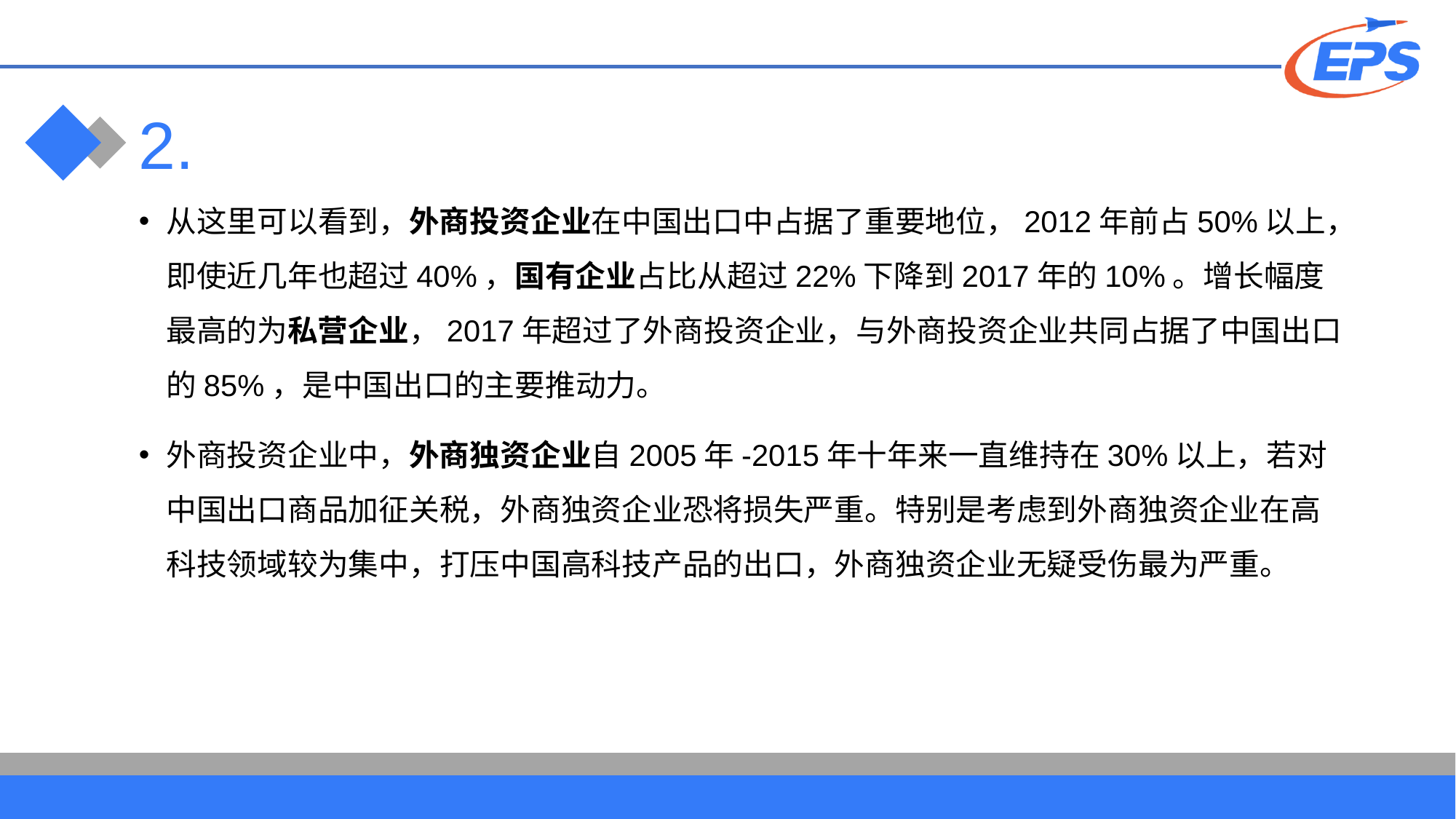

# 2.
从这里可以看到，外商投资企业在中国出口中占据了重要地位，2012年前占50%以上，即使近几年也超过40%，国有企业占比从超过22%下降到2017年的10%。增长幅度最高的为私营企业，2017年超过了外商投资企业，与外商投资企业共同占据了中国出口的85%，是中国出口的主要推动力。
外商投资企业中，外商独资企业自2005年-2015年十年来一直维持在30%以上，若对中国出口商品加征关税，外商独资企业恐将损失严重。特别是考虑到外商独资企业在高科技领域较为集中，打压中国高科技产品的出口，外商独资企业无疑受伤最为严重。